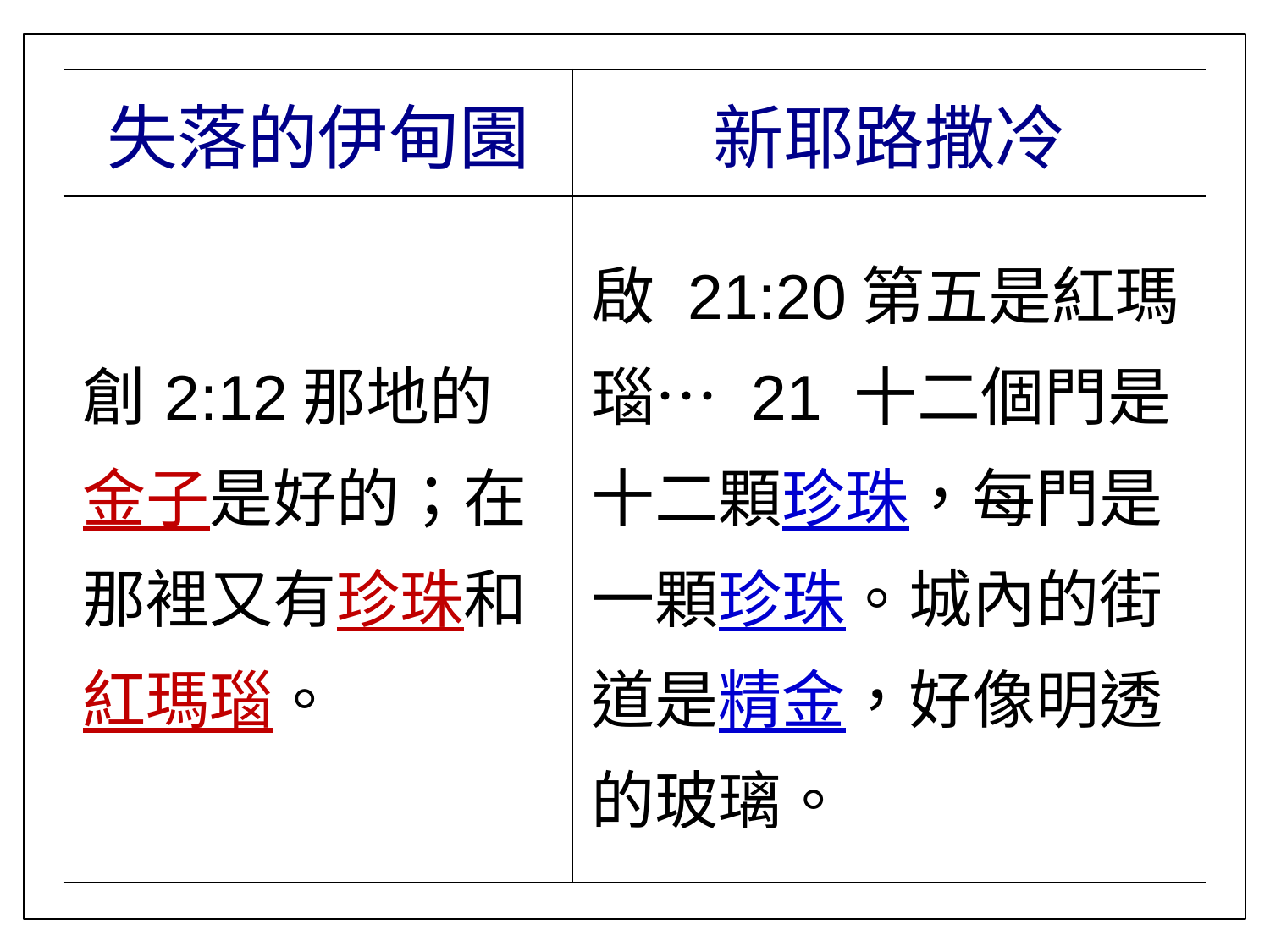

| 失落的伊甸園 | 新耶路撒冷 |
| --- | --- |
| 創2:12那地的金子是好的；在那裡又有珍珠和紅瑪瑙。 | 啟 21:20第五是紅瑪瑙… 21 十二個門是十二顆珍珠，每門是一顆珍珠。城內的街道是精金，好像明透的玻璃。 |